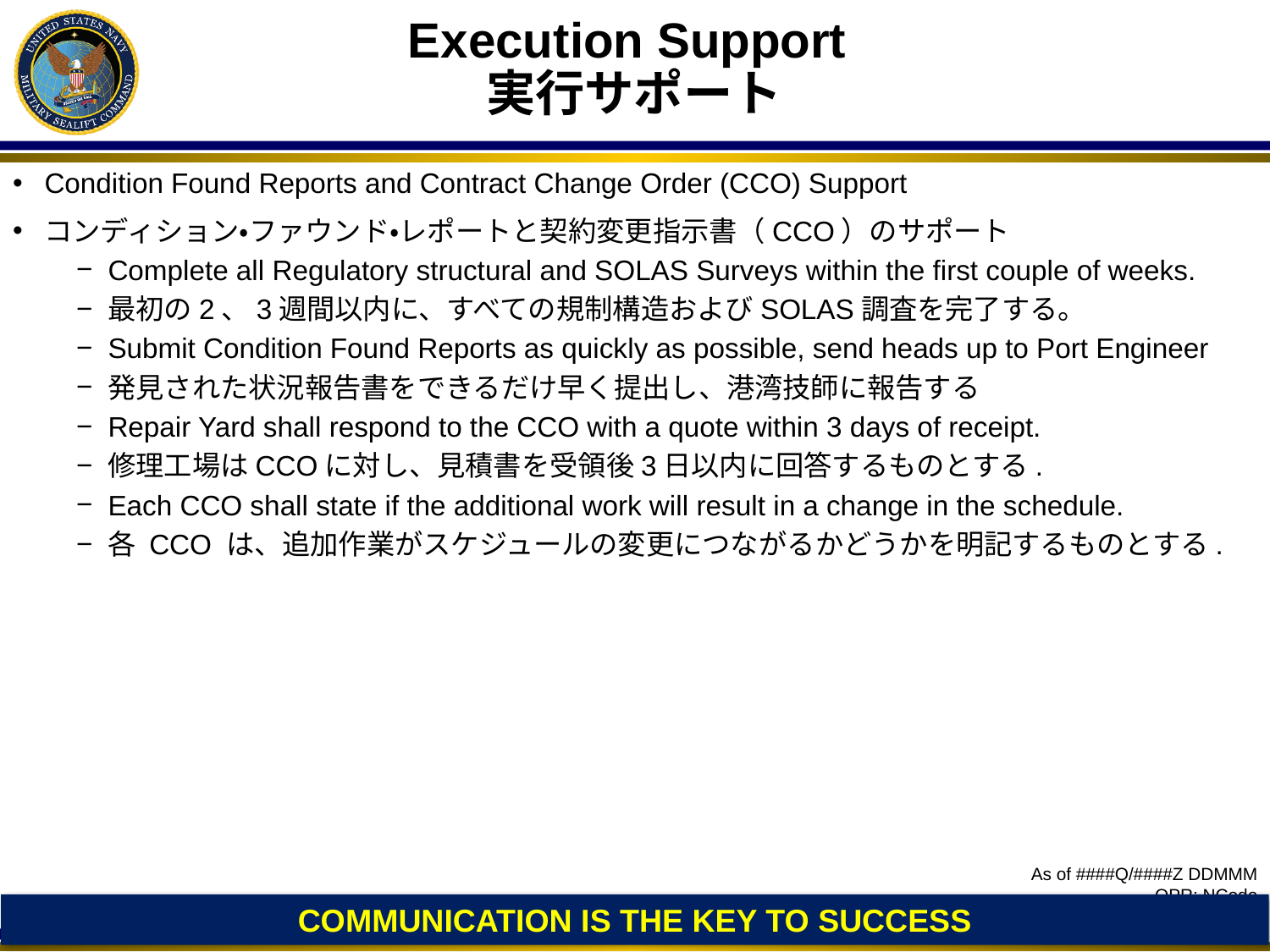

# Execution Support 実行サポート
Condition Found Reports and Contract Change Order (CCO) Support
コンディション・ファウンド・レポートと契約変更指示書（CCO）のサポート
Complete all Regulatory structural and SOLAS Surveys within the first couple of weeks.
最初の2、3週間以内に、すべての規制構造およびSOLAS調査を完了する。
Submit Condition Found Reports as quickly as possible, send heads up to Port Engineer
発見された状況報告書をできるだけ早く提出し、港湾技師に報告する
Repair Yard shall respond to the CCO with a quote within 3 days of receipt.
修理工場はCCOに対し、見積書を受領後3日以内に回答するものとする.
Each CCO shall state if the additional work will result in a change in the schedule.
各 CCO は、追加作業がスケジュールの変更につながるかどうかを明記するものとする.

COMMUNICATION IS THE KEY TO SUCCESS